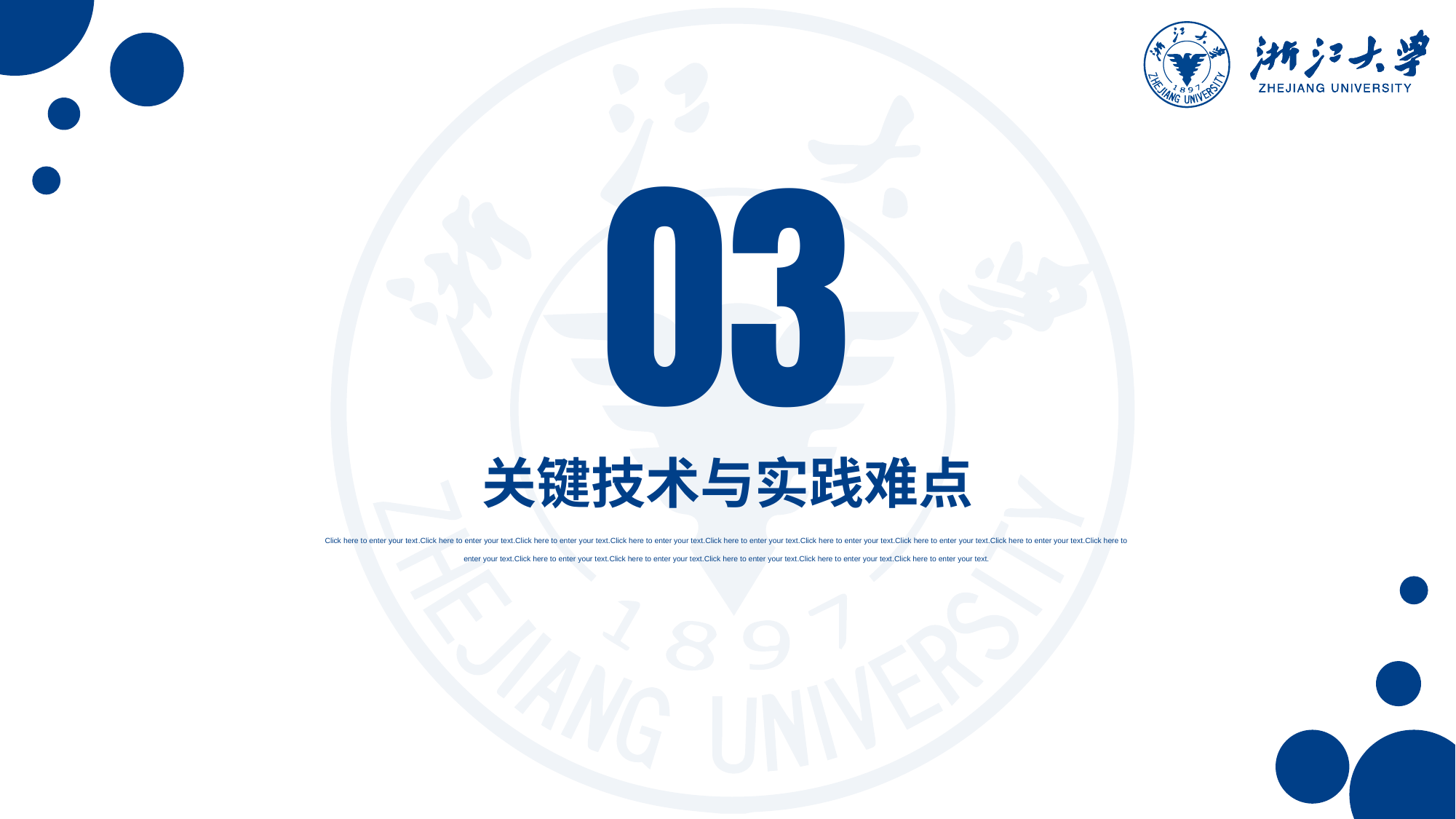

03

关键技术与实践难点
Click here to enter your text.Click here to enter your text.Click here to enter your text.Click here to enter your text.Click here to enter your text.Click here to enter your text.Click here to enter your text.Click here to enter your text.Click here to enter your text.Click here to enter your text.Click here to enter your text.Click here to enter your text.Click here to enter your text.Click here to enter your text.